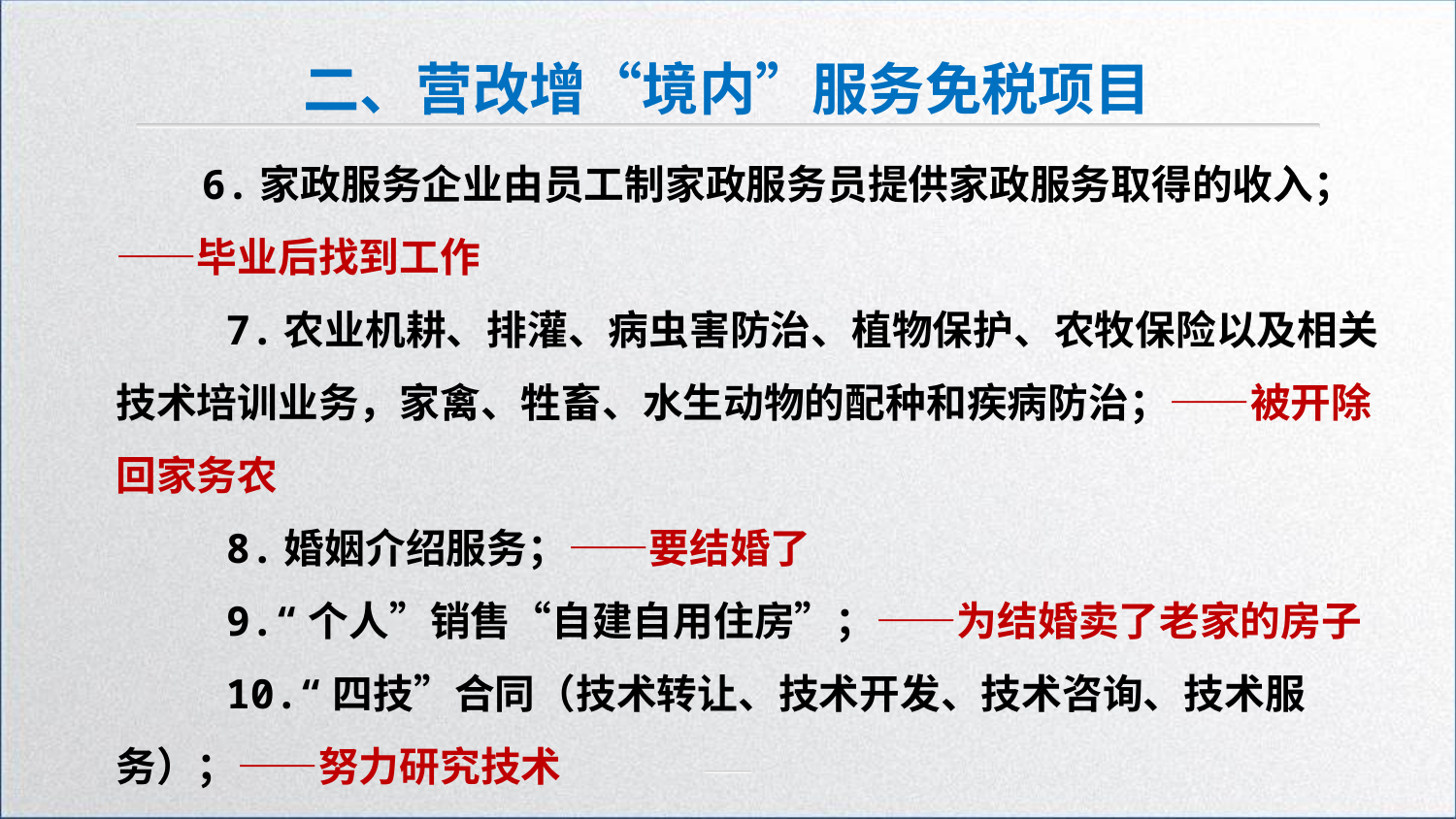

二、营改增“境内”服务免税项目
6.家政服务企业由员工制家政服务员提供家政服务取得的收入；——毕业后找到工作
 7.农业机耕、排灌、病虫害防治、植物保护、农牧保险以及相关技术培训业务，家禽、牲畜、水生动物的配种和疾病防治；——被开除回家务农
 8.婚姻介绍服务；——要结婚了
 9.“个人”销售“自建自用住房”；——为结婚卖了老家的房子
 10.“四技”合同（技术转让、技术开发、技术咨询、技术服务）；——努力研究技术